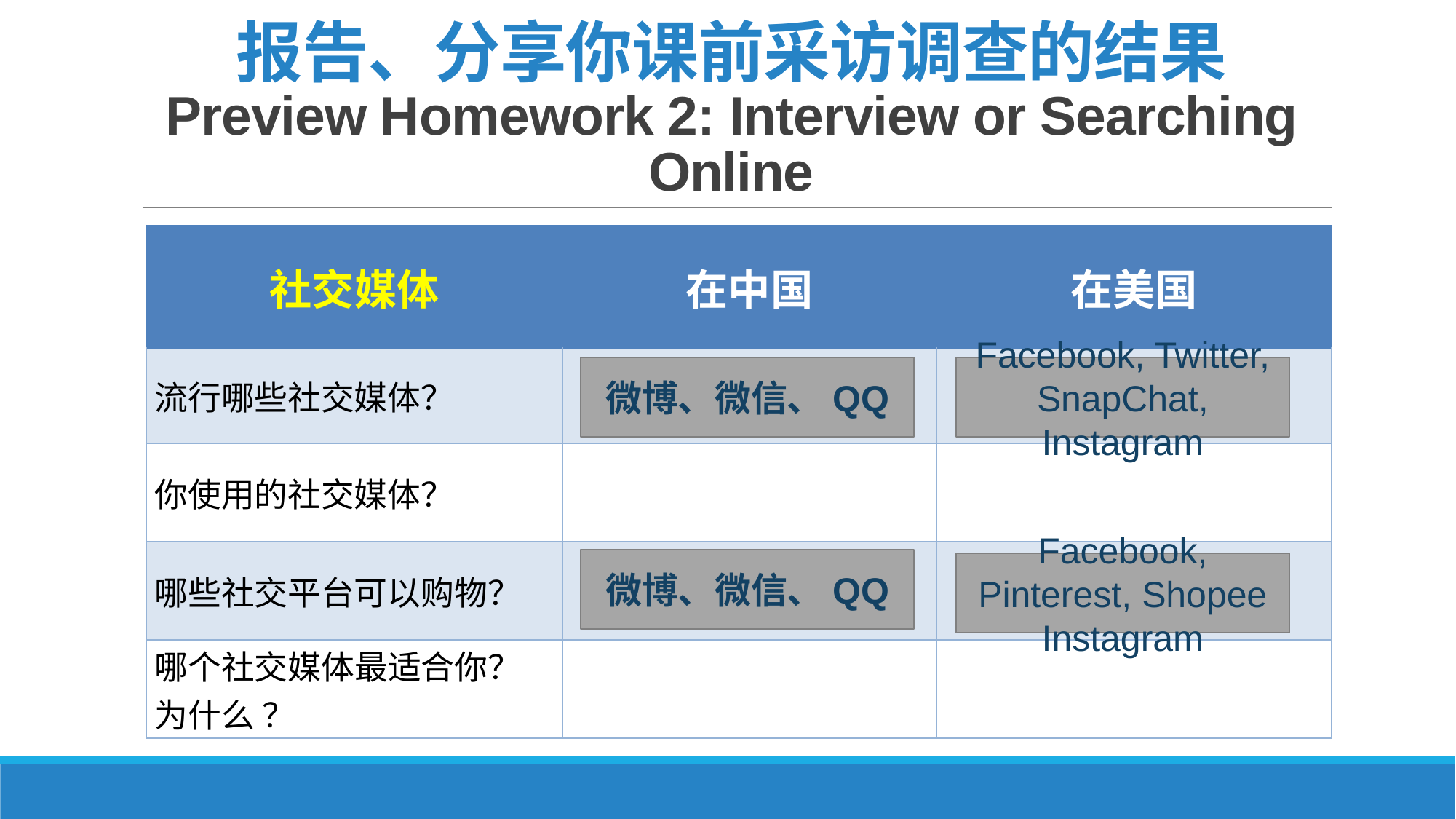

# 报告、分享你课前采访调查的结果 Preview Homework 2: Interview or Searching Online
| 社交媒体 | 在中国 | 在美国 |
| --- | --- | --- |
| 流行哪些社交媒体？ |  |  |
| 你使用的社交媒体？ |  |  |
| 哪些社交平台可以购物？ |  |  |
| 哪个社交媒体最适合你？为什么 ？ |  |  |
微博、微信、QQ
Facebook, Twitter, SnapChat, Instagram
微博、微信、QQ
Facebook, Pinterest, Shopee Instagram